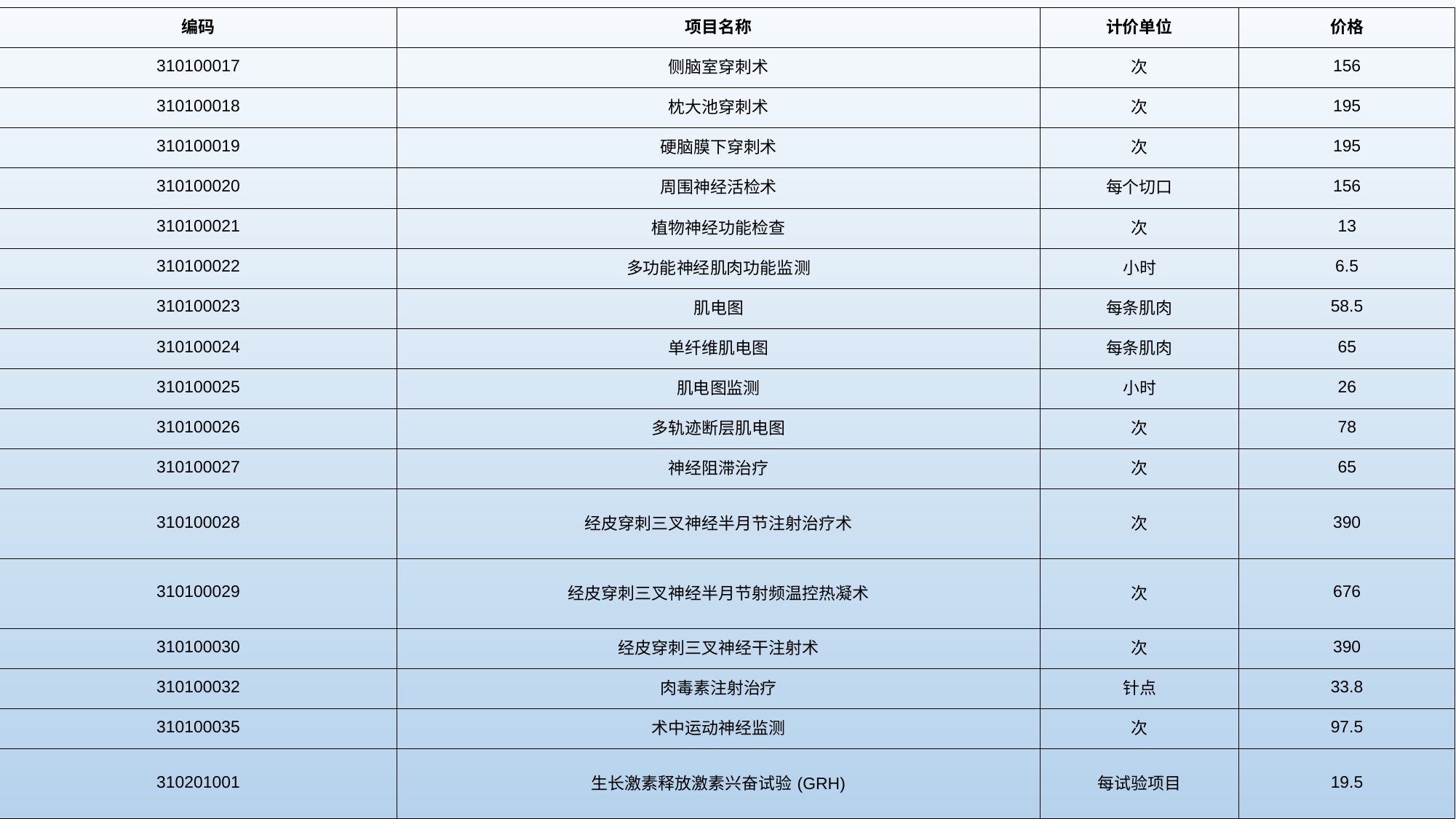

| 编码 | 项目名称 | 计价单位 | 价格 |
| --- | --- | --- | --- |
| 310100017 | 侧脑室穿刺术 | 次 | 156 |
| 310100018 | 枕大池穿刺术 | 次 | 195 |
| 310100019 | 硬脑膜下穿刺术 | 次 | 195 |
| 310100020 | 周围神经活检术 | 每个切口 | 156 |
| 310100021 | 植物神经功能检查 | 次 | 13 |
| 310100022 | 多功能神经肌肉功能监测 | 小时 | 6.5 |
| 310100023 | 肌电图 | 每条肌肉 | 58.5 |
| 310100024 | 单纤维肌电图 | 每条肌肉 | 65 |
| 310100025 | 肌电图监测 | 小时 | 26 |
| 310100026 | 多轨迹断层肌电图 | 次 | 78 |
| 310100027 | 神经阻滞治疗 | 次 | 65 |
| 310100028 | 经皮穿刺三叉神经半月节注射治疗术 | 次 | 390 |
| 310100029 | 经皮穿刺三叉神经半月节射频温控热凝术 | 次 | 676 |
| 310100030 | 经皮穿刺三叉神经干注射术 | 次 | 390 |
| 310100032 | 肉毒素注射治疗 | 针点 | 33.8 |
| 310100035 | 术中运动神经监测 | 次 | 97.5 |
| 310201001 | 生长激素释放激素兴奋试验(GRH) | 每试验项目 | 19.5 |